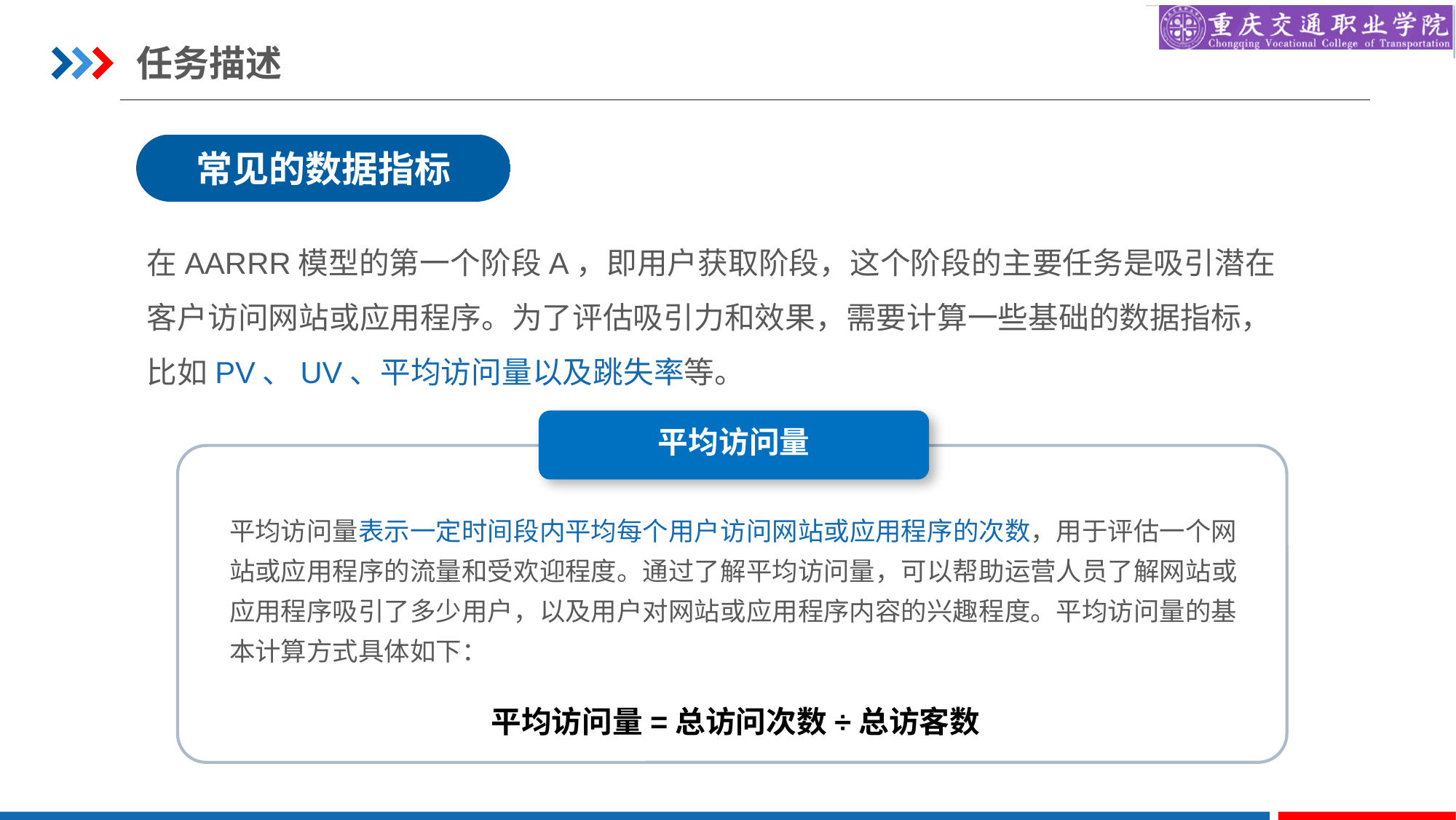

任务描述
常见的数据指标
在AARRR模型的第一个阶段A，即用户获取阶段，这个阶段的主要任务是吸引潜在客户访问网站或应用程序。为了评估吸引力和效果，需要计算一些基础的数据指标，比如PV、UV、平均访问量以及跳失率等。

平均访问量

平均访问量表示一定时间段内平均每个用户访问网站或应用程序的次数，用于评估一个网站或应用程序的流量和受欢迎程度。通过了解平均访问量，可以帮助运营人员了解网站或应用程序吸引了多少用户，以及用户对网站或应用程序内容的兴趣程度。平均访问量的基本计算方式具体如下：
平均访问量=总访问次数÷总访客数